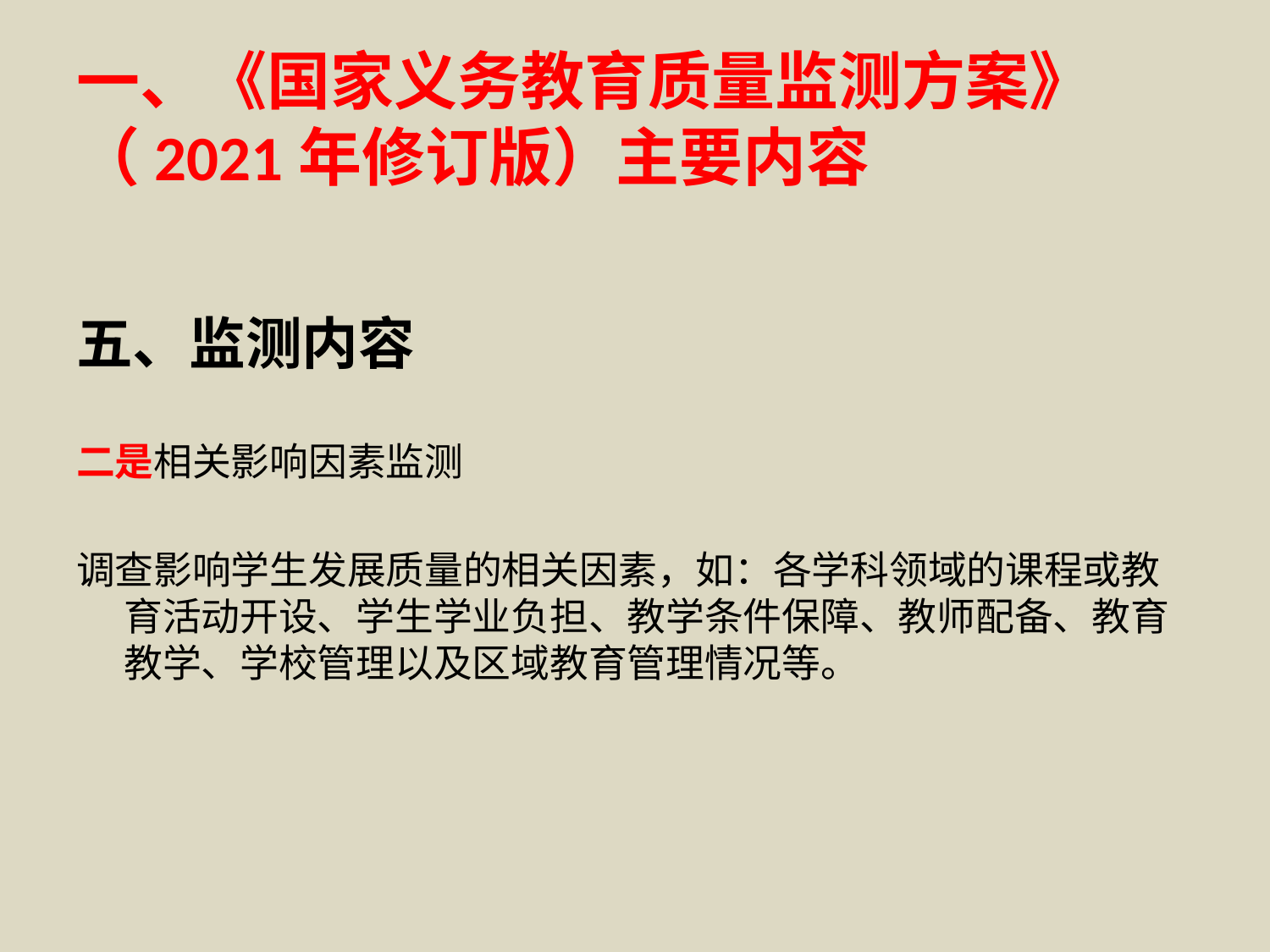

# 一、《国家义务教育质量监测方案》（2021年修订版）主要内容

五、监测内容

二是相关影响因素监测

调查影响学生发展质量的相关因素，如：各学科领域的课程或教育活动开设、学生学业负担、教学条件保障、教师配备、教育教学、学校管理以及区域教育管理情况等。